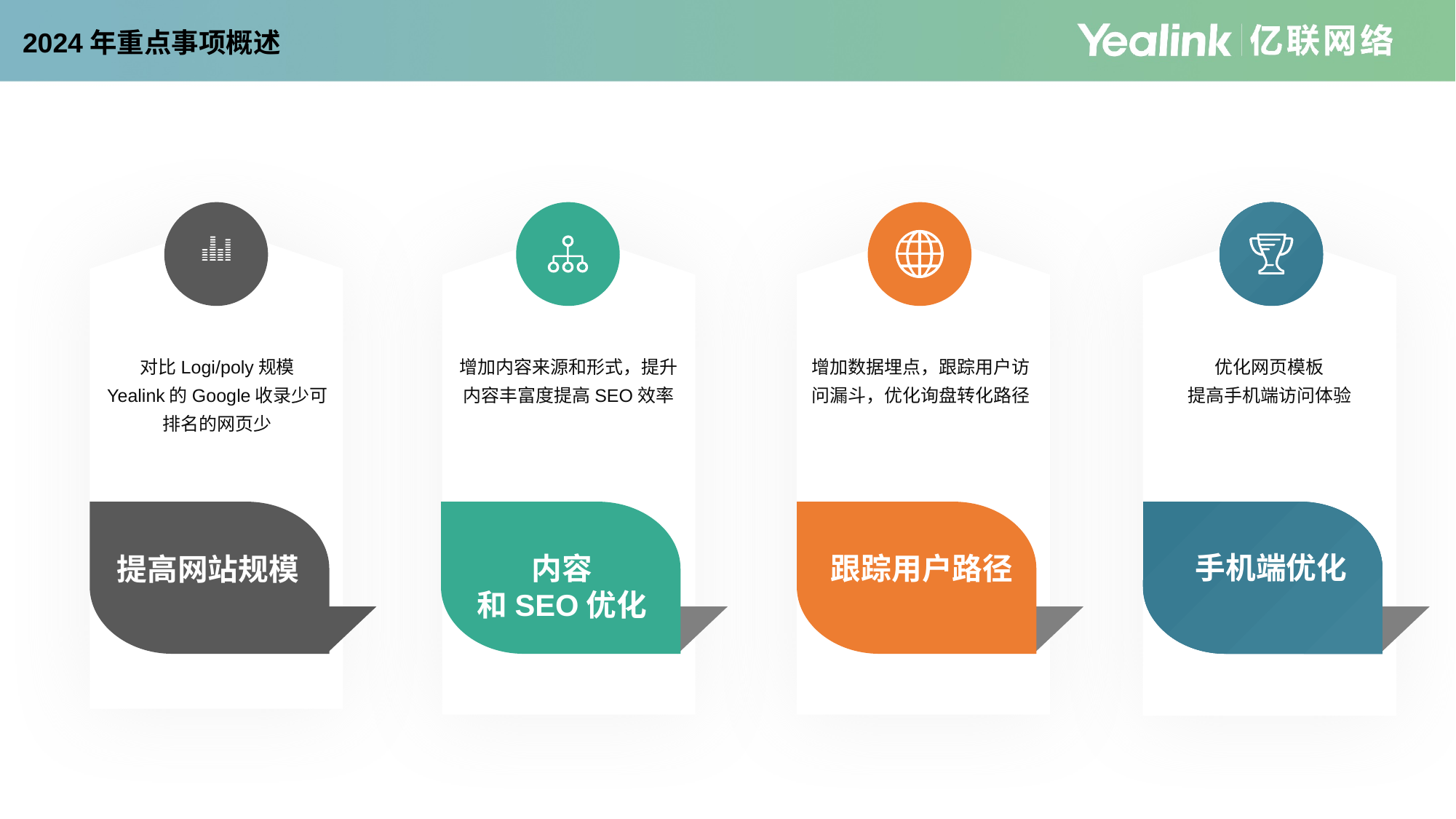

2024年重点事项概述

对比Logi/poly规模
Yealink的Google收录少可排名的网页少
增加内容来源和形式，提升内容丰富度提高SEO效率
增加数据埋点，跟踪用户访问漏斗，优化询盘转化路径
优化网页模板
提高手机端访问体验

提高网站规模

内容
和SEO优化

跟踪用户路径

手机端优化